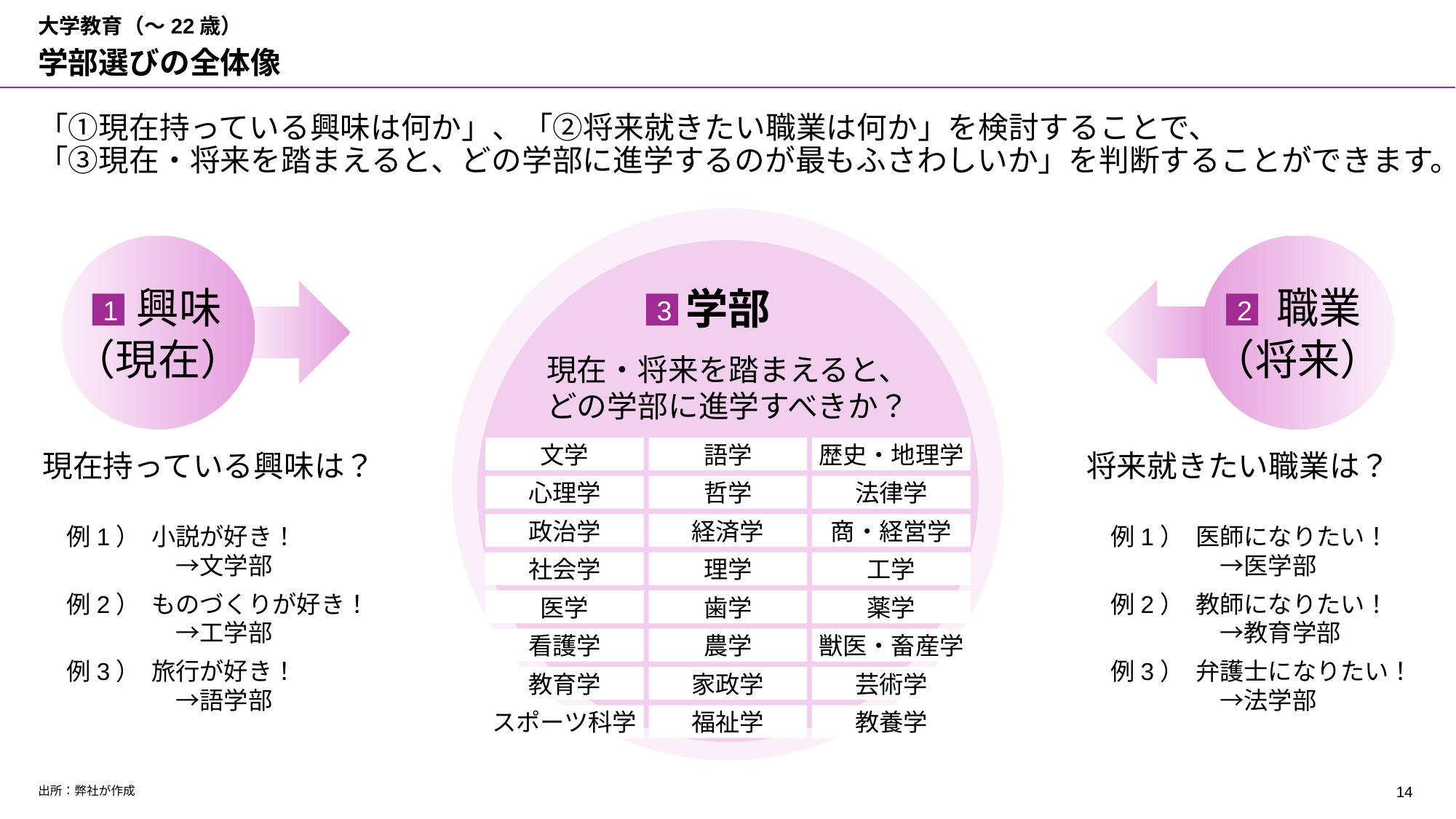

大学教育（～22歳）
学部選びの全体像
「①現在持っている興味は何か」、「②将来就きたい職業は何か」を検討することで、
「③現在・将来を踏まえると、どの学部に進学するのが最もふさわしいか」を判断することができます。

学部
現在・将来を踏まえると、
どの学部に進学すべきか？

　興味
（現在）

　職業
（将来）

1
3
2
語学
歴史・地理学
文学
哲学
心理学
法律学
政治学
経済学
商・経営学
工学
社会学
理学
医学
薬学
歯学
看護学
獣医・畜産学
農学
教育学
家政学
芸術学
スポーツ科学
福祉学
教養学
現在持っている興味は？
　例1）	小説が好き！
	　→文学部
　例2）	ものづくりが好き！
	　→工学部
　例3）	旅行が好き！
	　→語学部
将来就きたい職業は？
　例1）	医師になりたい！
	　→医学部
　例2）	教師になりたい！
	　→教育学部
　例3）	弁護士になりたい！
	　→法学部
出所：弊社が作成
14